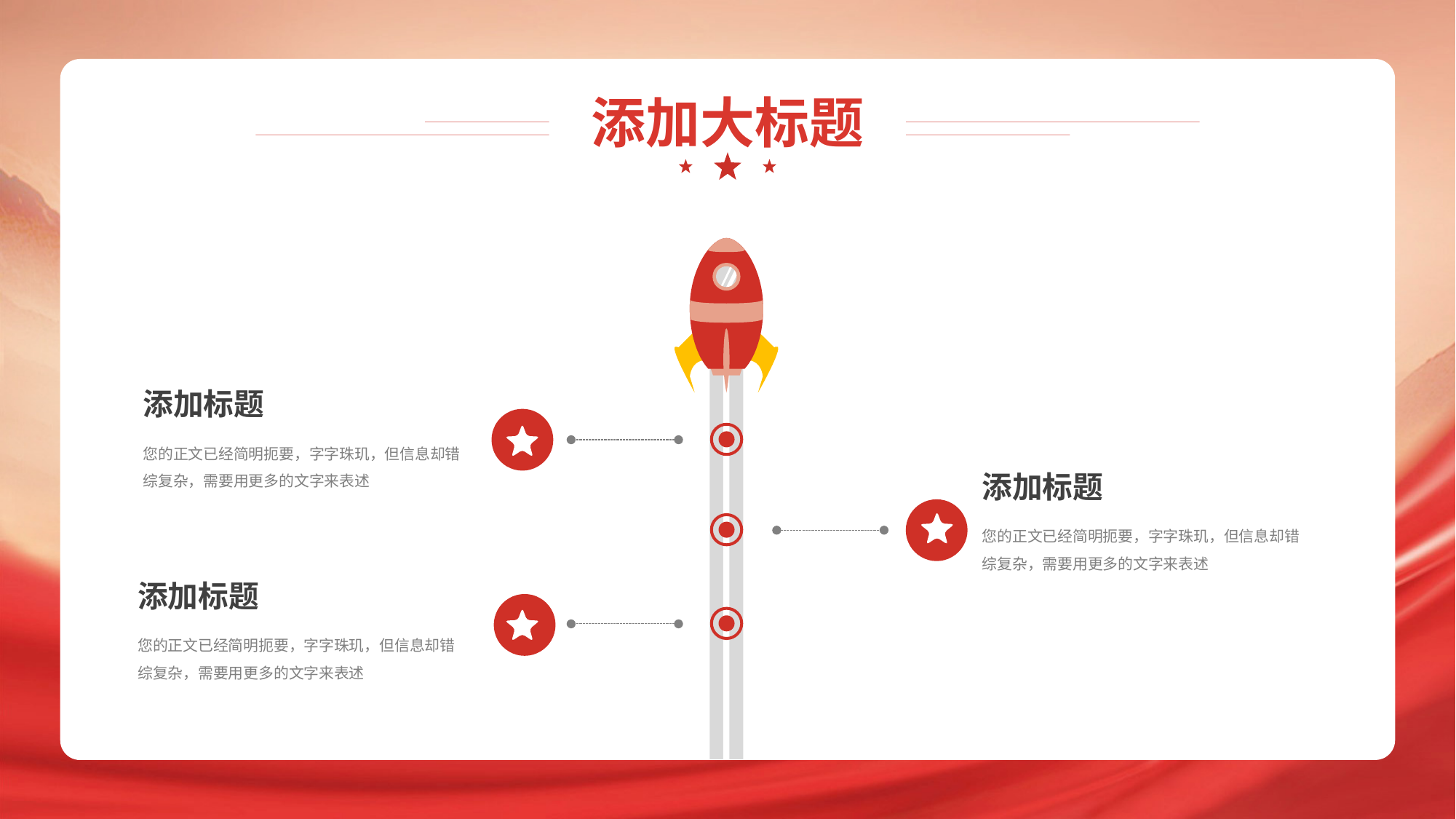

添加大标题

添加标题

您的正文已经简明扼要，字字珠玑，但信息却错综复杂，需要用更多的文字来表述
添加标题

您的正文已经简明扼要，字字珠玑，但信息却错综复杂，需要用更多的文字来表述

添加标题

您的正文已经简明扼要，字字珠玑，但信息却错综复杂，需要用更多的文字来表述